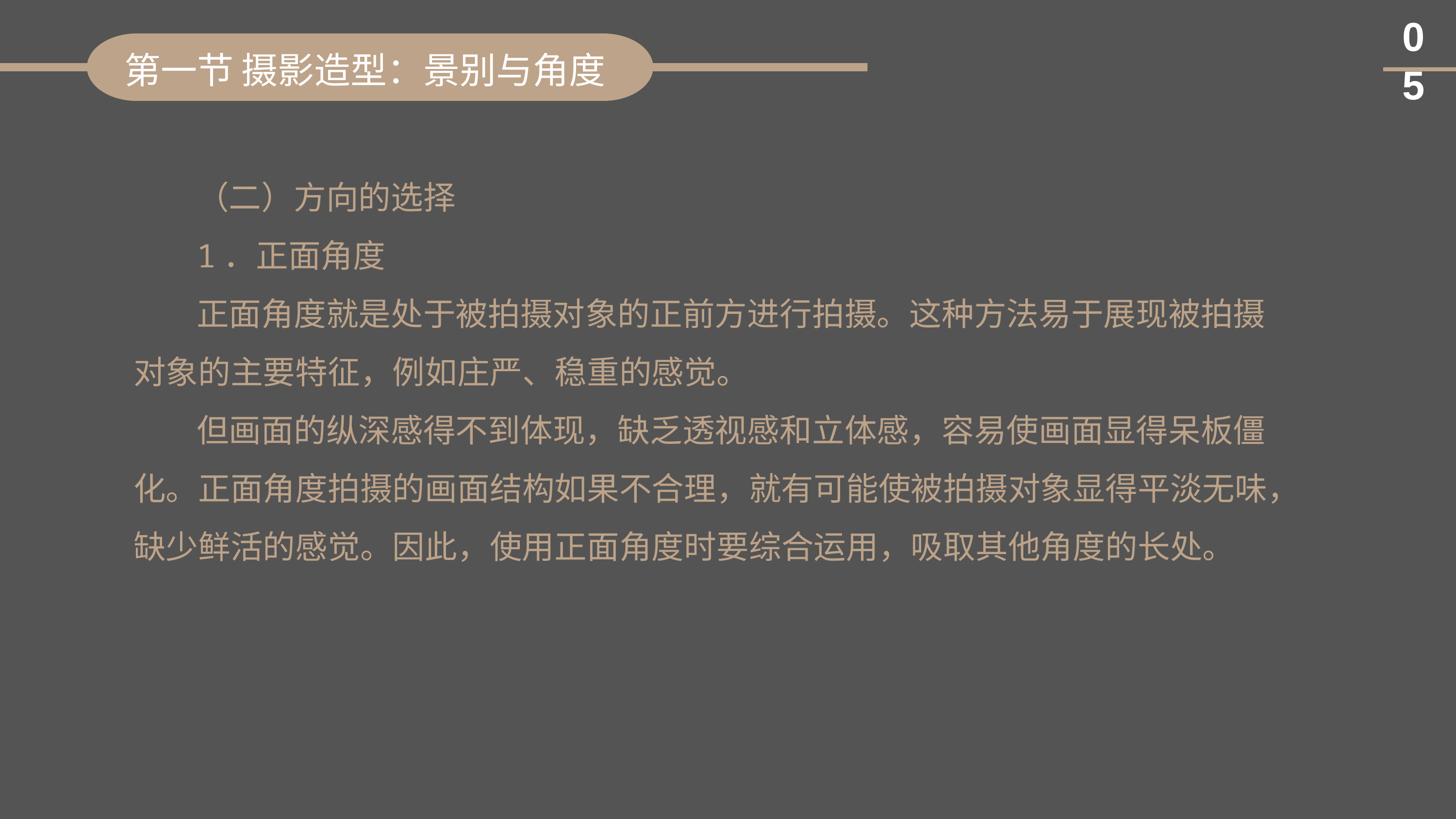

05

第一节 摄影造型：景别与角度

（二）方向的选择
1．正面角度
正面角度就是处于被拍摄对象的正前方进行拍摄。这种方法易于展现被拍摄对象的主要特征，例如庄严、稳重的感觉。
但画面的纵深感得不到体现，缺乏透视感和立体感，容易使画面显得呆板僵化。正面角度拍摄的画面结构如果不合理，就有可能使被拍摄对象显得平淡无味，缺少鲜活的感觉。因此，使用正面角度时要综合运用，吸取其他角度的长处。